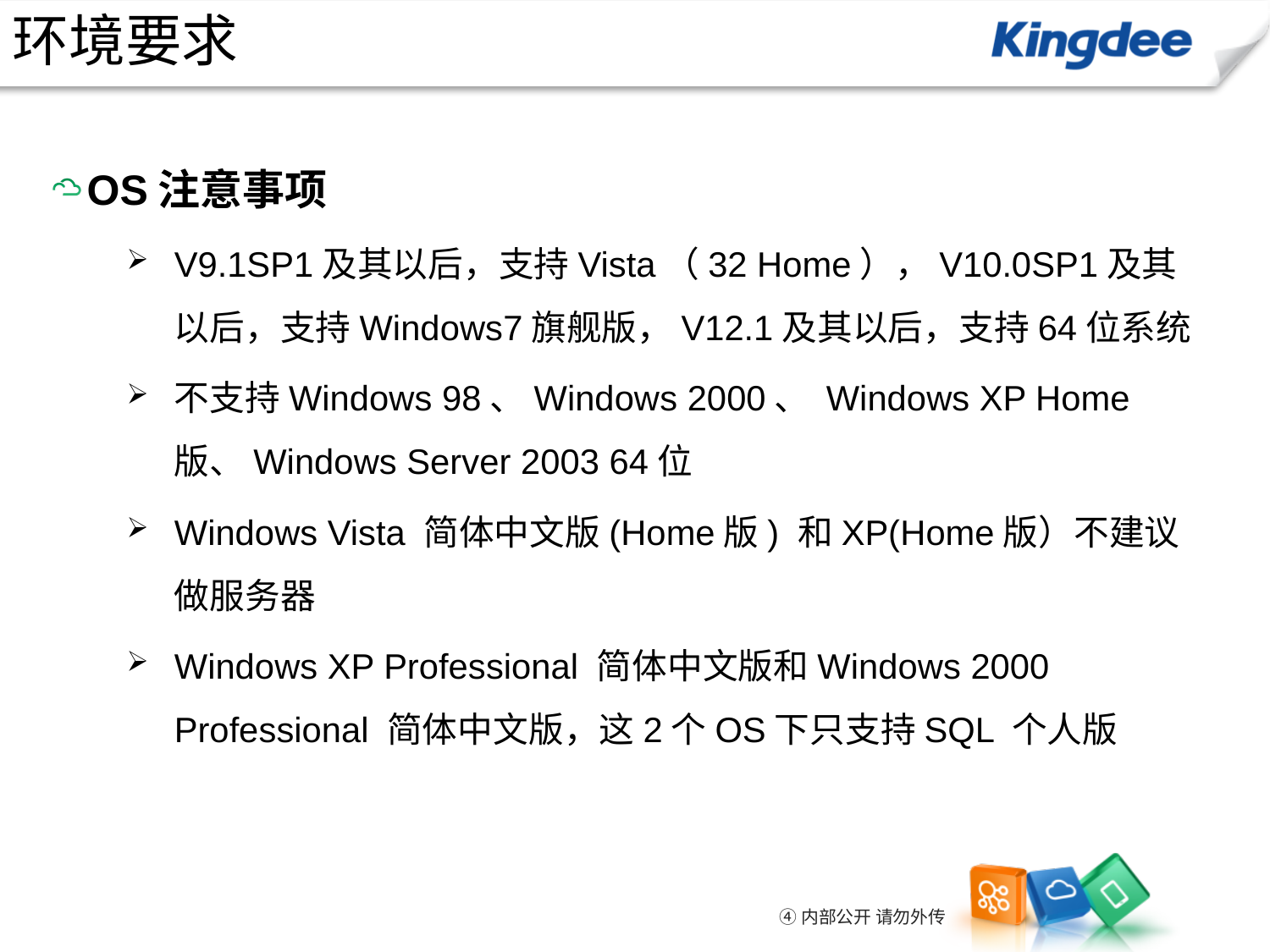

环境要求
OS注意事项
V9.1SP1及其以后，支持Vista（32 Home），V10.0SP1及其以后，支持Windows7旗舰版，V12.1及其以后，支持64位系统
不支持Windows 98、Windows 2000、 Windows XP Home版、Windows Server 2003 64位
Windows Vista 简体中文版(Home版) 和XP(Home版）不建议做服务器
Windows XP Professional 简体中文版和Windows 2000 Professional 简体中文版，这2个OS下只支持SQL 个人版